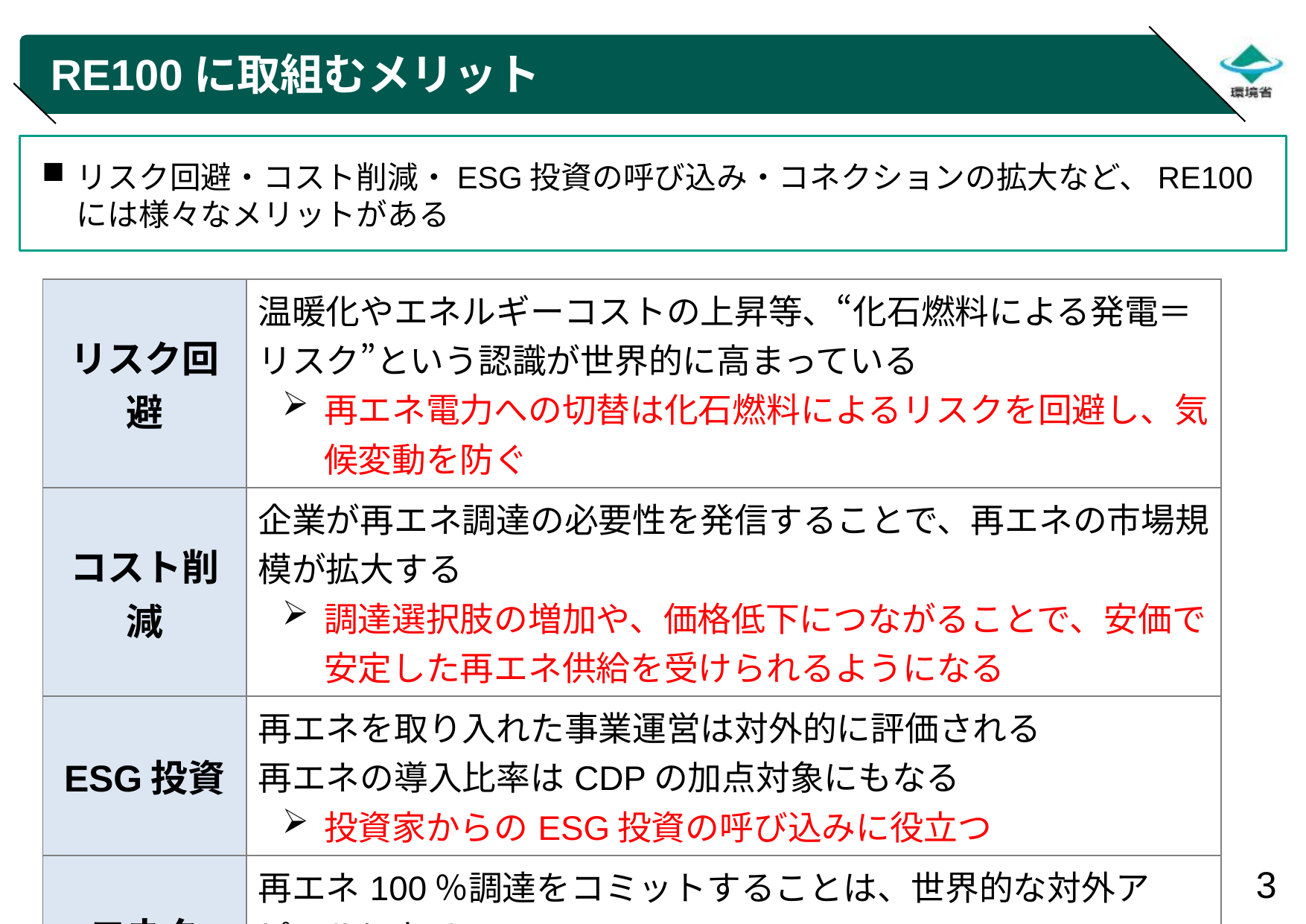

# RE100に取組むメリット
リスク回避・コスト削減・ESG投資の呼び込み・コネクションの拡大など、RE100には様々なメリットがある
| リスク回避 | 温暖化やエネルギーコストの上昇等、“化石燃料による発電＝リスク”という認識が世界的に高まっている 再エネ電力への切替は化石燃料によるリスクを回避し、気候変動を防ぐ |
| --- | --- |
| コスト削減 | 企業が再エネ調達の必要性を発信することで、再エネの市場規模が拡大する 調達選択肢の増加や、価格低下につながることで、安価で安定した再エネ供給を受けられるようになる |
| ESG投資 | 再エネを取り入れた事業運営は対外的に評価される 再エネの導入比率はCDPの加点対象にもなる 投資家からのESG投資の呼び込みに役立つ |
| コネクション | 再エネ100％調達をコミットすることは、世界的な対外アピールになる 世界中の企業と情報交換できる他、新たな供給側企業と出会えることも |